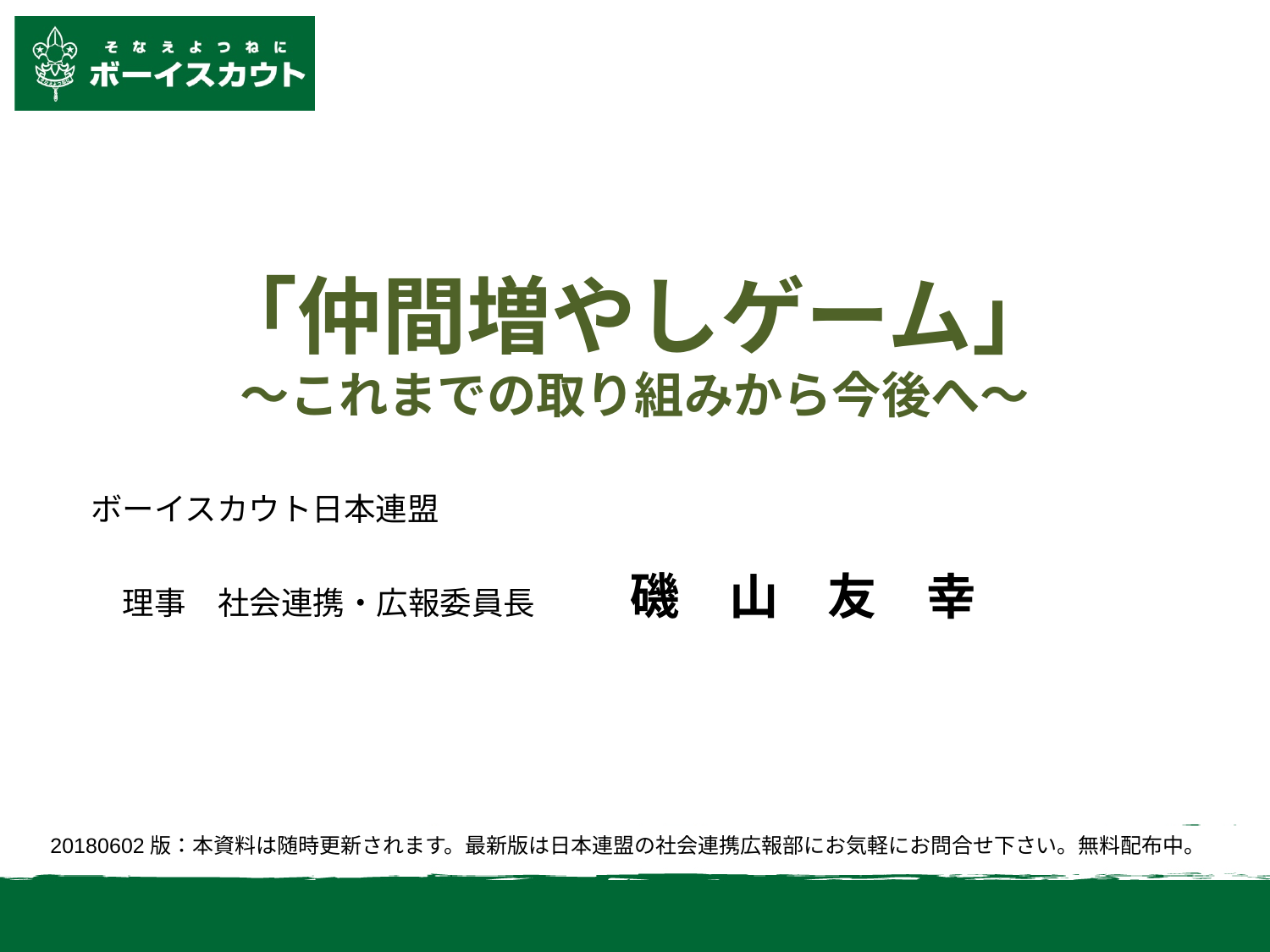

「仲間増やしゲーム」
～これまでの取り組みから今後へ～
ボーイスカウト日本連盟

　理事　社会連携・広報委員長　　　磯　山　友　幸

20180602版：本資料は随時更新されます。最新版は日本連盟の社会連携広報部にお気軽にお問合せ下さい。無料配布中。